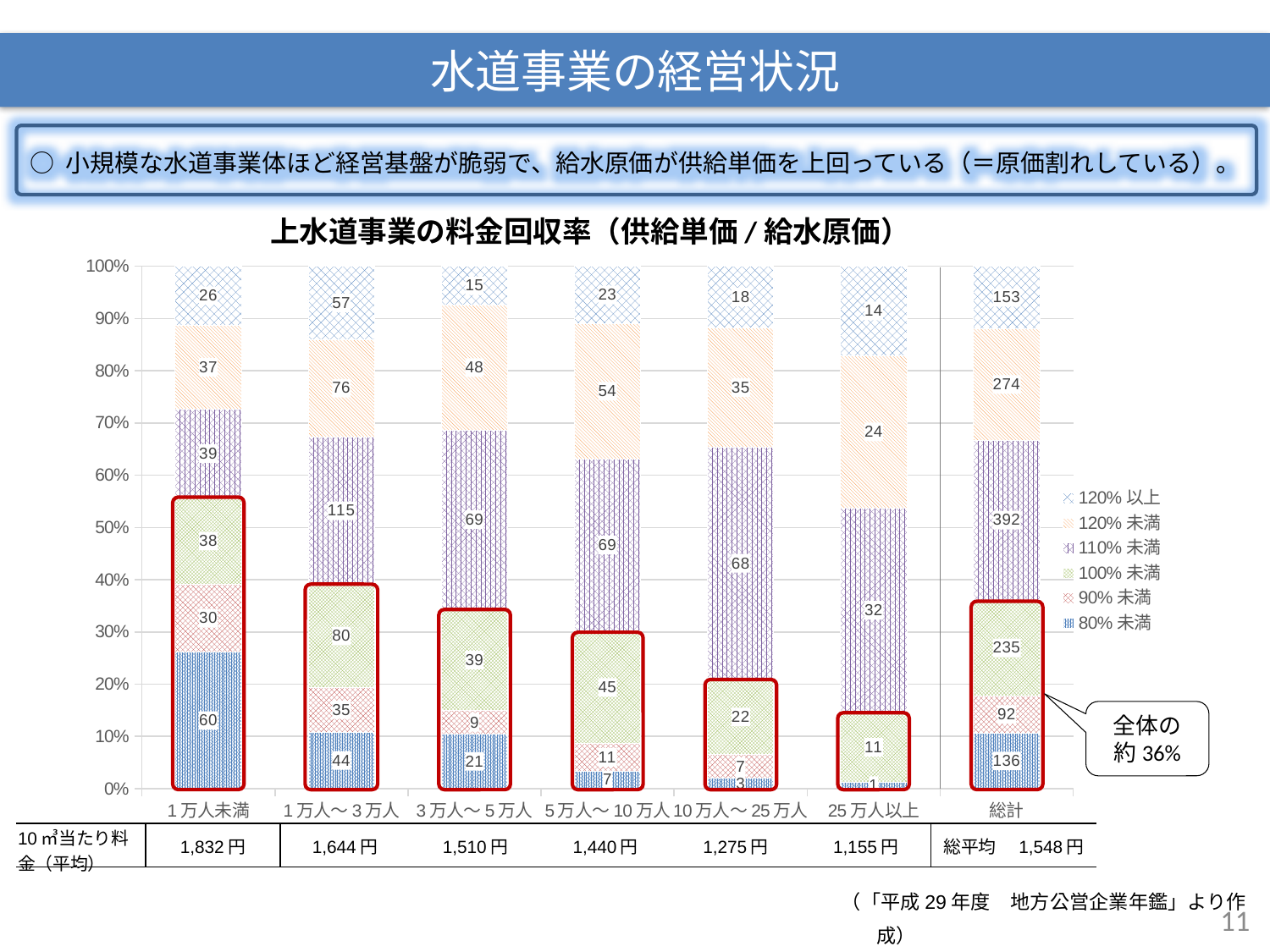

水道事業の経営状況
○ 	小規模な水道事業体ほど経営基盤が脆弱で、給水原価が供給単価を上回っている（＝原価割れしている）。
上水道事業の料金回収率（供給単価/給水原価）

### Chart

| Category | 80%未満 | 90%未満 | 100%未満 | 110%未満 | 120%未満 | 120%以上 |
|---|---|---|---|---|---|---|
| 1万人未満 | 60.0 | 30.0 | 38.0 | 39.0 | 37.0 | 26.0 |
| 1万人～3万人 | 44.0 | 35.0 | 80.0 | 115.0 | 76.0 | 57.0 |
| 3万人～5万人 | 21.0 | 9.0 | 39.0 | 69.0 | 48.0 | 15.0 |
| 5万人～10万人 | 7.0 | 11.0 | 45.0 | 69.0 | 54.0 | 23.0 |
| 10万人～25万人 | 3.0 | 7.0 | 22.0 | 68.0 | 35.0 | 18.0 |
| 25万人以上 | 1.0 | None | 11.0 | 32.0 | 24.0 | 14.0 |
| 総計 | 136.0 | 92.0 | 235.0 | 392.0 | 274.0 | 153.0 |
平成29年度地方公営企業年鑑のデータにリバイス

全体の
約36%

| 10㎥当たり料金（平均） | 1,832円 | 1,644円 | 1,510円 | 1,440円 | 1,275円 | 1,155円 | 総平均　1,548円 |
| --- | --- | --- | --- | --- | --- | --- | --- |
（「平成29年度　地方公営企業年鑑」より作成）
11